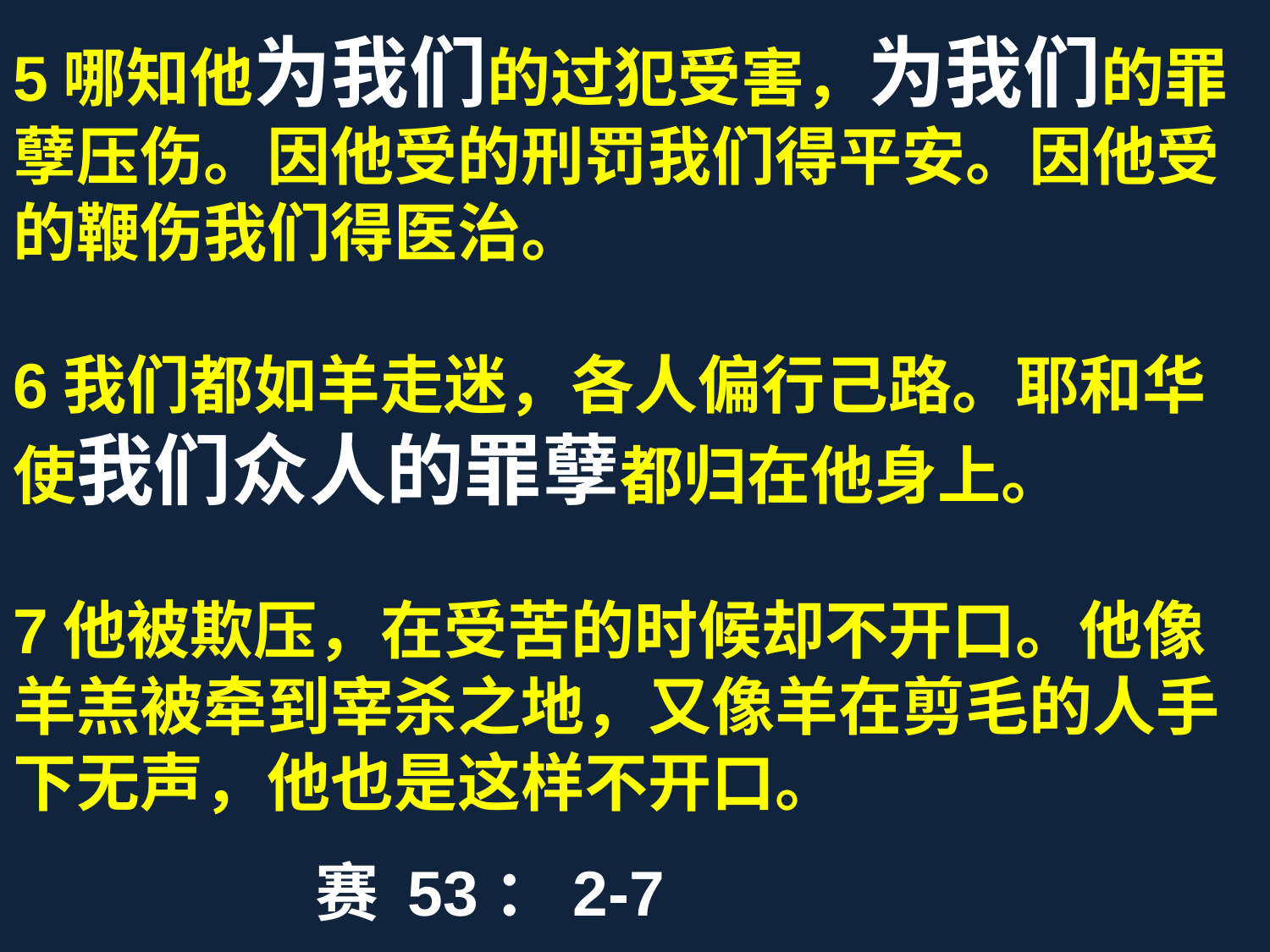

5哪知他为我们的过犯受害，为我们的罪孽压伤。因他受的刑罚我们得平安。因他受的鞭伤我们得医治。
6我们都如羊走迷，各人偏行己路。耶和华使我们众人的罪孽都归在他身上。
7他被欺压，在受苦的时候却不开口。他像羊羔被牵到宰杀之地，又像羊在剪毛的人手下无声，他也是这样不开口。
                     赛 53：2-7